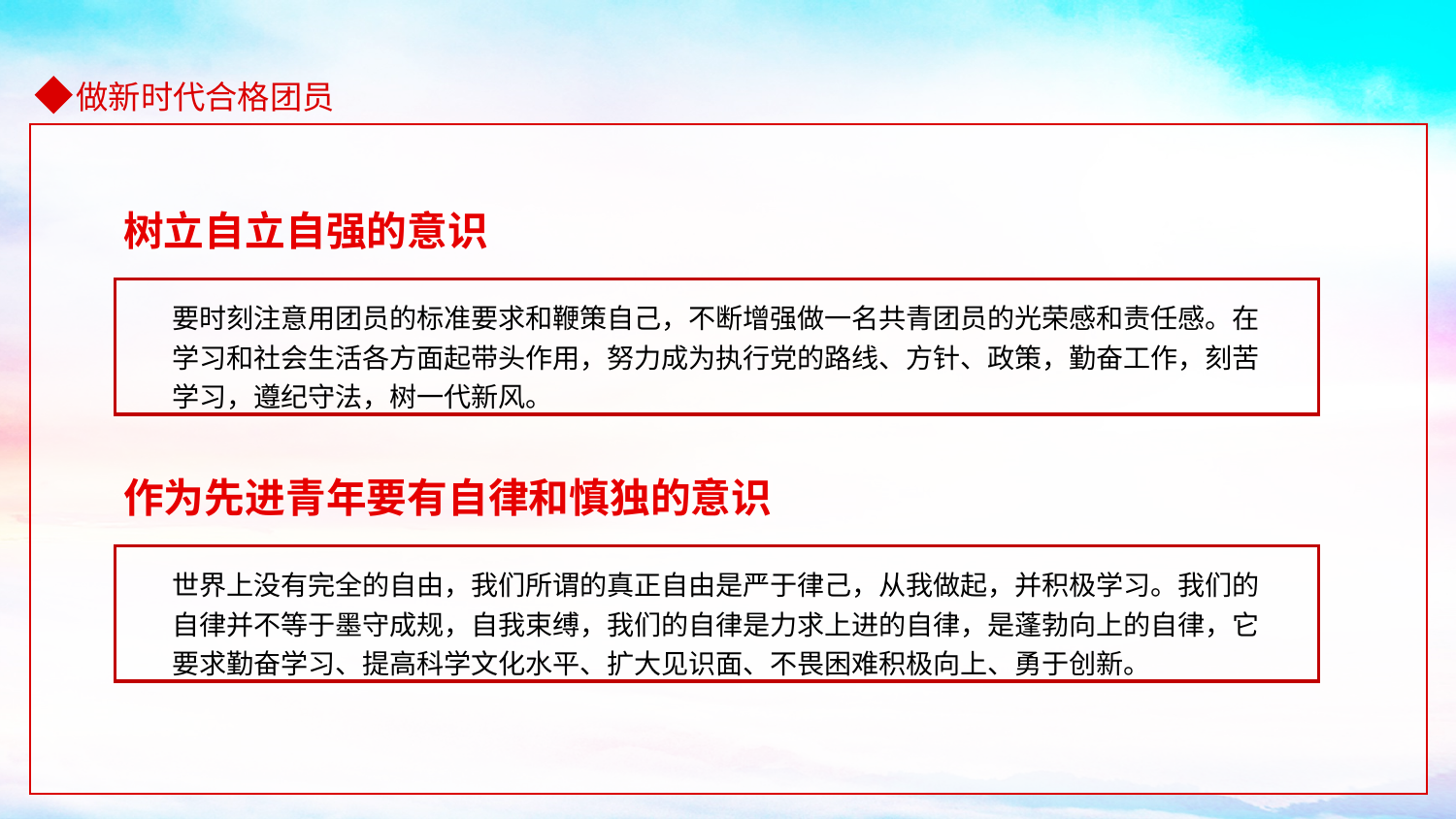

树立自立自强的意识

要时刻注意用团员的标准要求和鞭策自己，不断增强做一名共青团员的光荣感和责任感。在学习和社会生活各方面起带头作用，努力成为执行党的路线、方针、政策，勤奋工作，刻苦学习，遵纪守法，树一代新风。
作为先进青年要有自律和慎独的意识

世界上没有完全的自由，我们所谓的真正自由是严于律己，从我做起，并积极学习。我们的自律并不等于墨守成规，自我束缚，我们的自律是力求上进的自律，是蓬勃向上的自律，它要求勤奋学习、提高科学文化水平、扩大见识面、不畏困难积极向上、勇于创新。